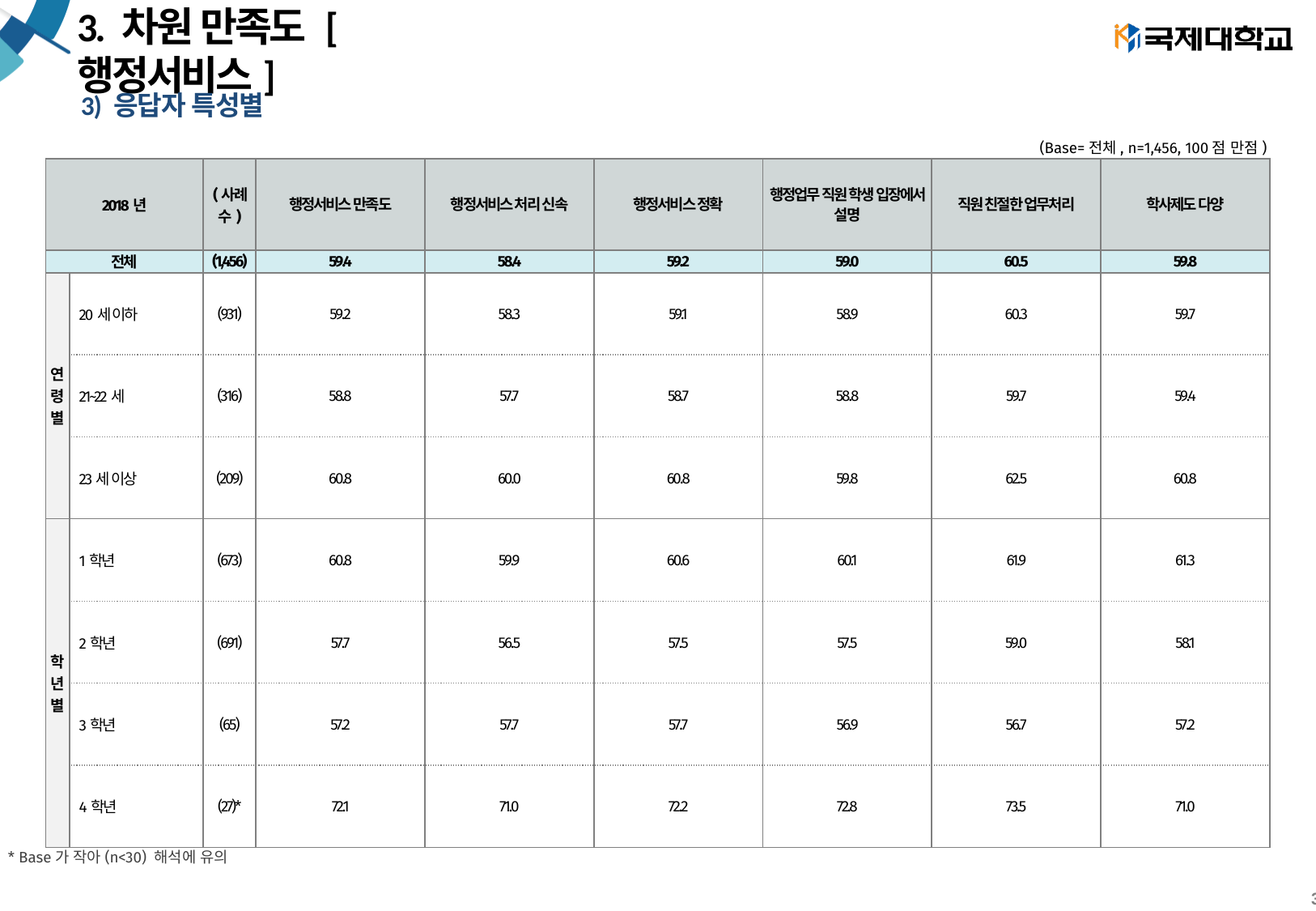

# 3. 차원 만족도 [행정서비스]
3) 응답자 특성별
(Base=전체, n=1,456, 100점 만점)
| 2018년 |  | (사례수) | 행정서비스 만족도 | 행정서비스 처리 신속 | 행정서비스 정확 | 행정업무 직원 학생 입장에서 설명 | 직원 친절한 업무처리 | 학사제도 다양 |
| --- | --- | --- | --- | --- | --- | --- | --- | --- |
| 전체 |  | (1,456) | 59.4 | 58.4 | 59.2 | 59.0 | 60.5 | 59.8 |
| 연 령 별 | 20세 이하 | (931) | 59.2 | 58.3 | 59.1 | 58.9 | 60.3 | 59.7 |
|  | 21~22세 | (316) | 58.8 | 57.7 | 58.7 | 58.8 | 59.7 | 59.4 |
|  | 23세 이상 | (209) | 60.8 | 60.0 | 60.8 | 59.8 | 62.5 | 60.8 |
| 학 년 별 | 1학년 | (673) | 60.8 | 59.9 | 60.6 | 60.1 | 61.9 | 61.3 |
|  | 2학년 | (691) | 57.7 | 56.5 | 57.5 | 57.5 | 59.0 | 58.1 |
|  | 3학년 | (65) | 57.2 | 57.7 | 57.7 | 56.9 | 56.7 | 57.2 |
|  | 4학년 | (27)\* | 72.1 | 71.0 | 72.2 | 72.8 | 73.5 | 71.0 |
* Base가 작아(n<30) 해석에 유의